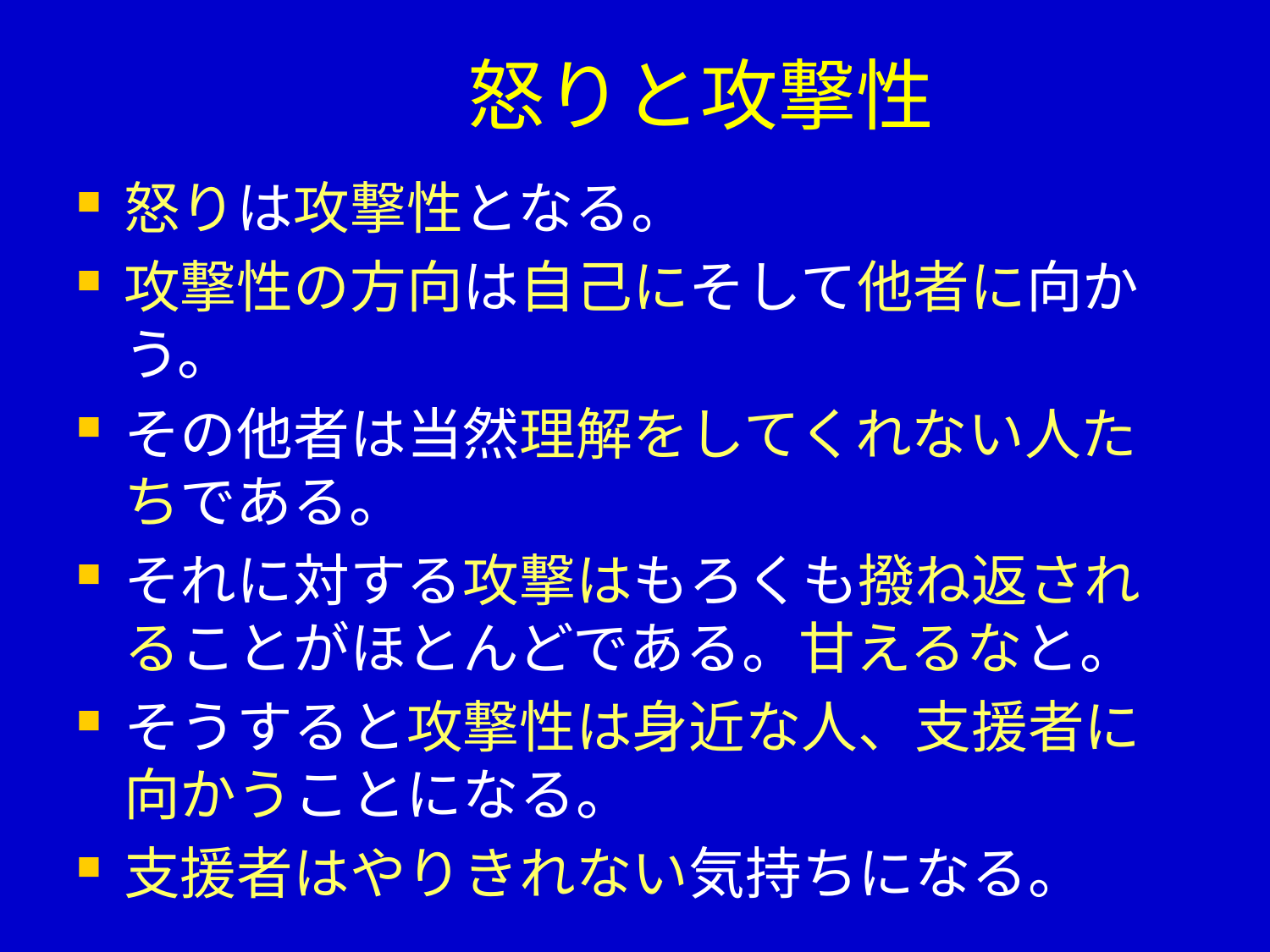

# 怒りと攻撃性
怒りは攻撃性となる。
攻撃性の方向は自己にそして他者に向かう。
その他者は当然理解をしてくれない人たちである。
それに対する攻撃はもろくも撥ね返されることがほとんどである。甘えるなと。
そうすると攻撃性は身近な人、支援者に向かうことになる。
支援者はやりきれない気持ちになる。